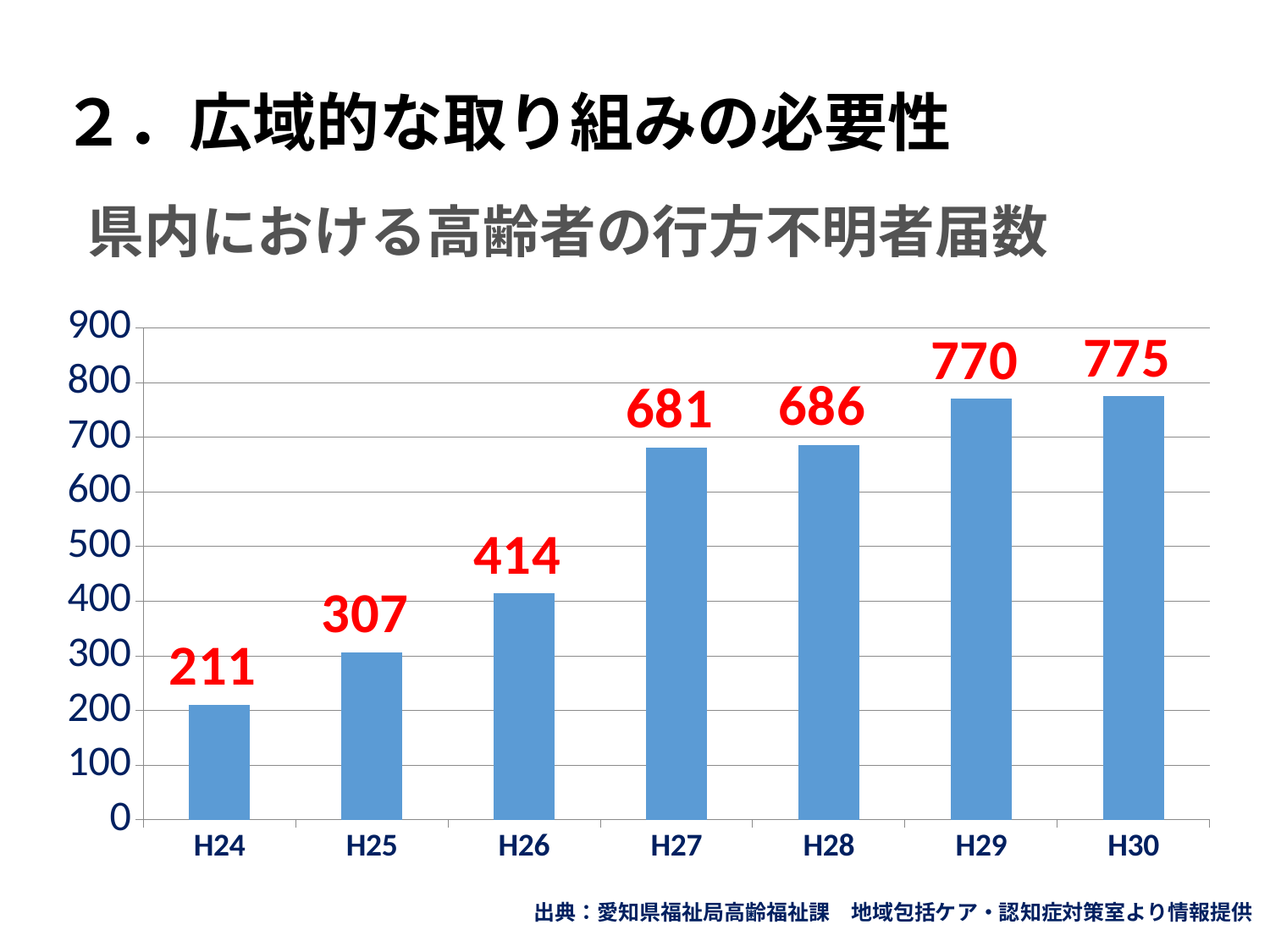

２．広域的な取り組みの必要性
県内における高齢者の行方不明者届数

### Chart

| Category | 列1 |
|---|---|
| H24 | 211.0 |
| H25 | 307.0 |
| H26 | 414.0 |
| H27 | 681.0 |
| H28 | 686.0 |
| H29 | 770.0 |
| H30 | 775.0 |
出典：愛知県福祉局高齢福祉課　地域包括ケア・認知症対策室より情報提供